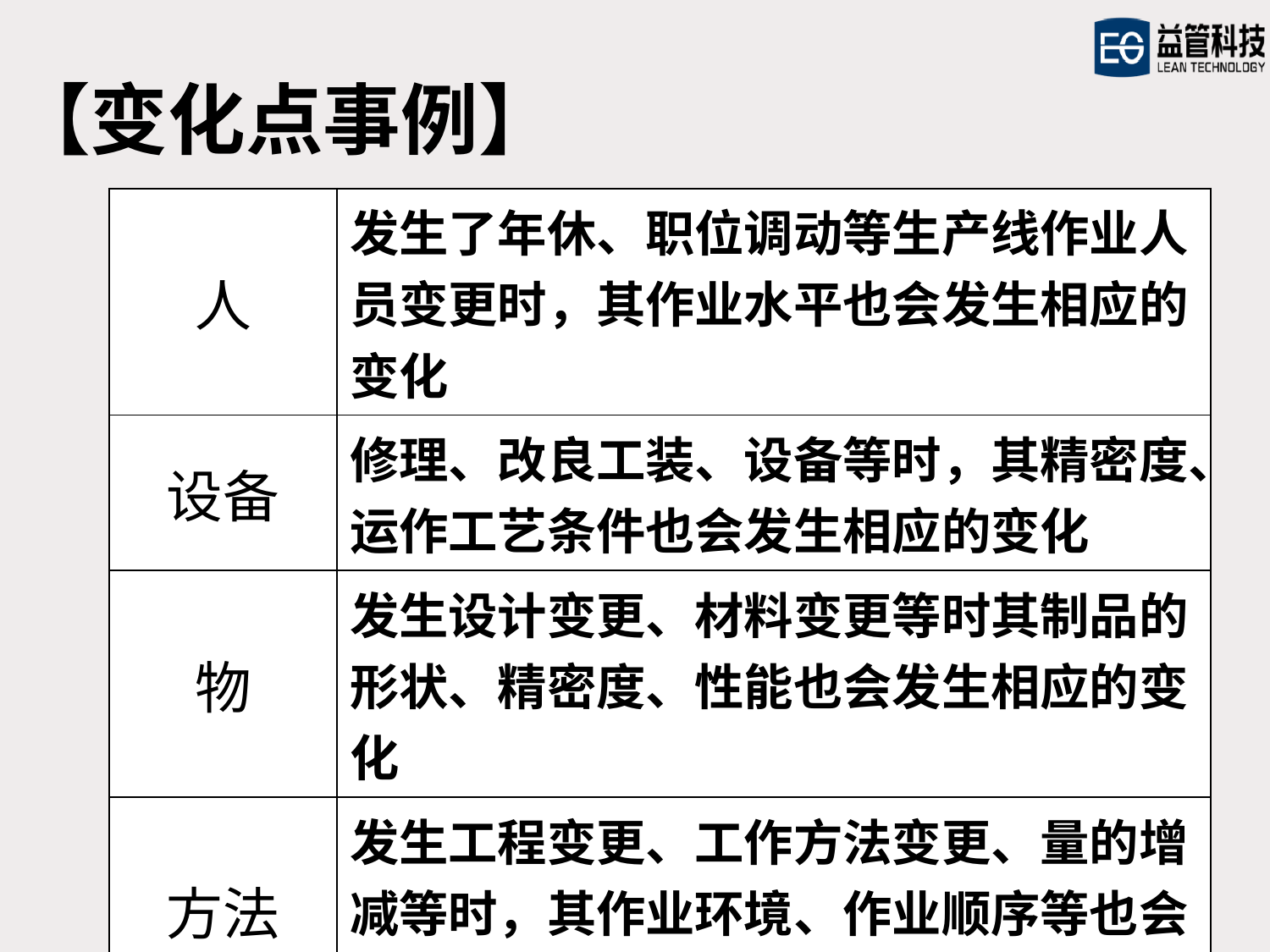

【变化点事例】
| 人 | 发生了年休、职位调动等生产线作业人员变更时，其作业水平也会发生相应的变化 |
| --- | --- |
| 设备 | 修理、改良工装、设备等时，其精密度、运作工艺条件也会发生相应的变化 |
| 物 | 发生设计变更、材料变更等时其制品的形状、精密度、性能也会发生相应的变化 |
| 方法 | 发生工程变更、工作方法变更、量的增减等时，其作业环境、作业顺序等也会发生相应的变化 |